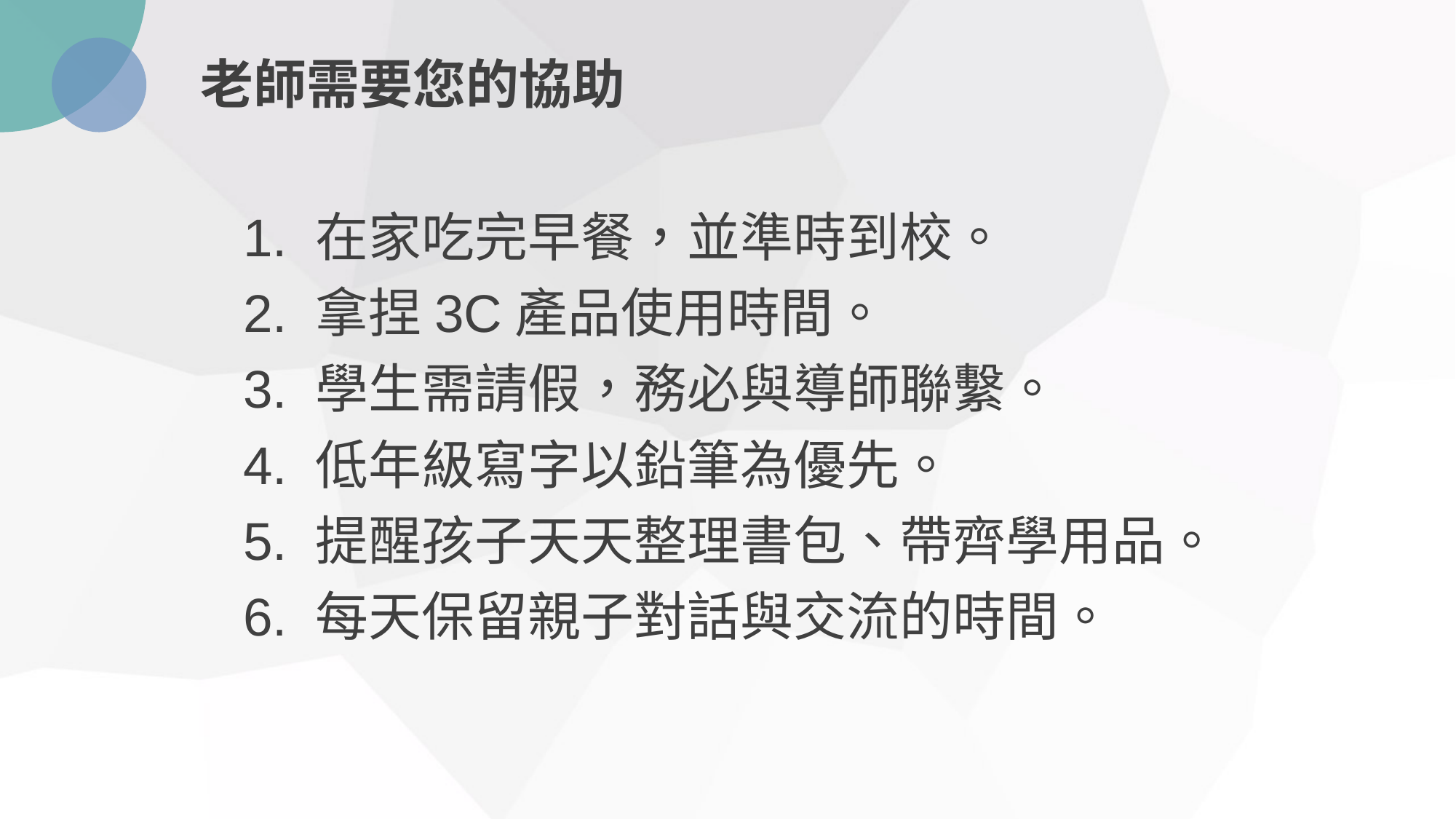

老師需要您的協助
 在家吃完早餐，並準時到校。
 拿捏3C產品使用時間。
 學生需請假，務必與導師聯繫。
 低年級寫字以鉛筆為優先。
 提醒孩子天天整理書包、帶齊學用品。
 每天保留親子對話與交流的時間。